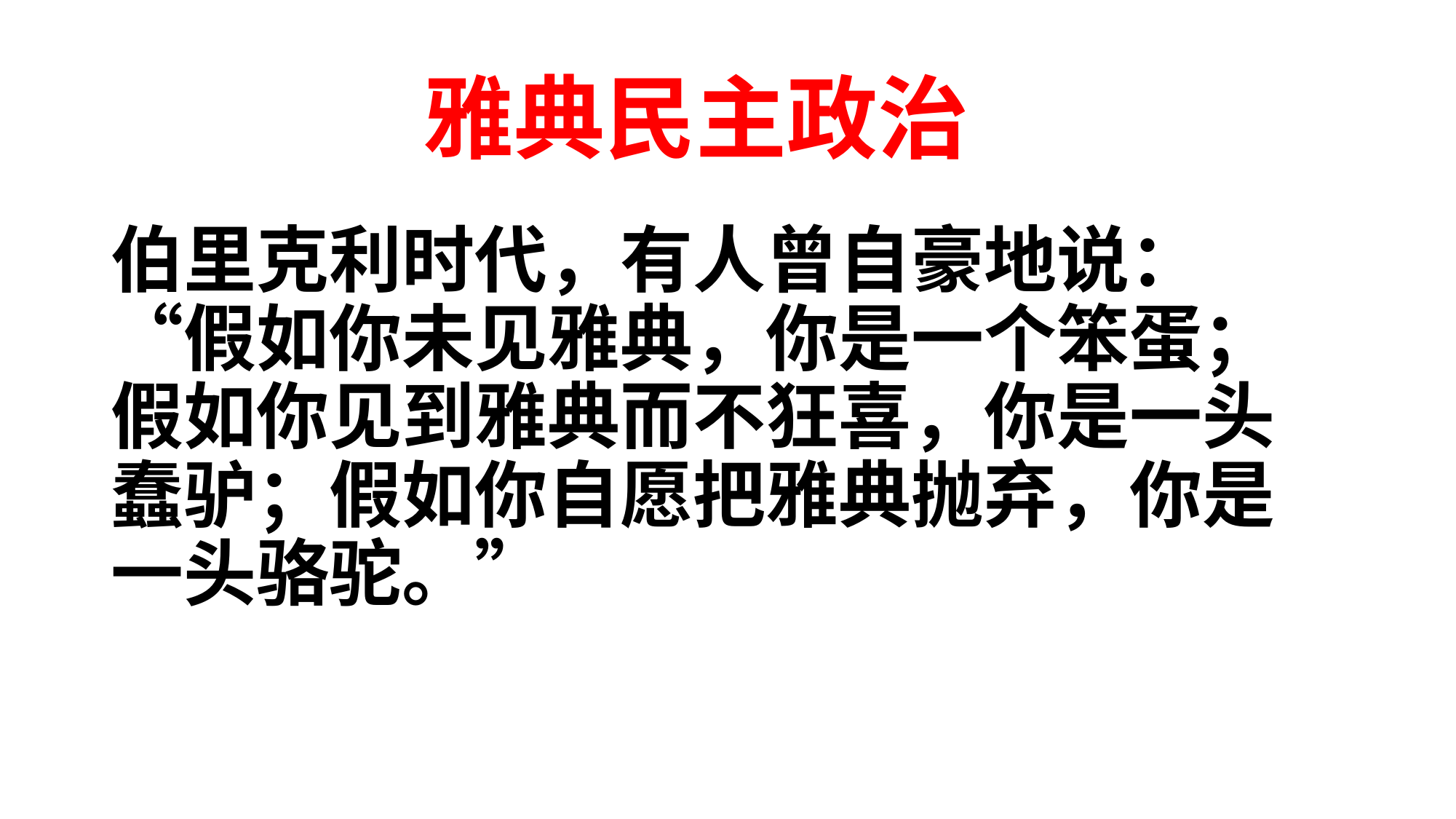

# 雅典民主政治
伯里克利时代，有人曾自豪地说：“假如你未见雅典，你是一个笨蛋；假如你见到雅典而不狂喜，你是一头蠢驴；假如你自愿把雅典抛弃，你是一头骆驼。”